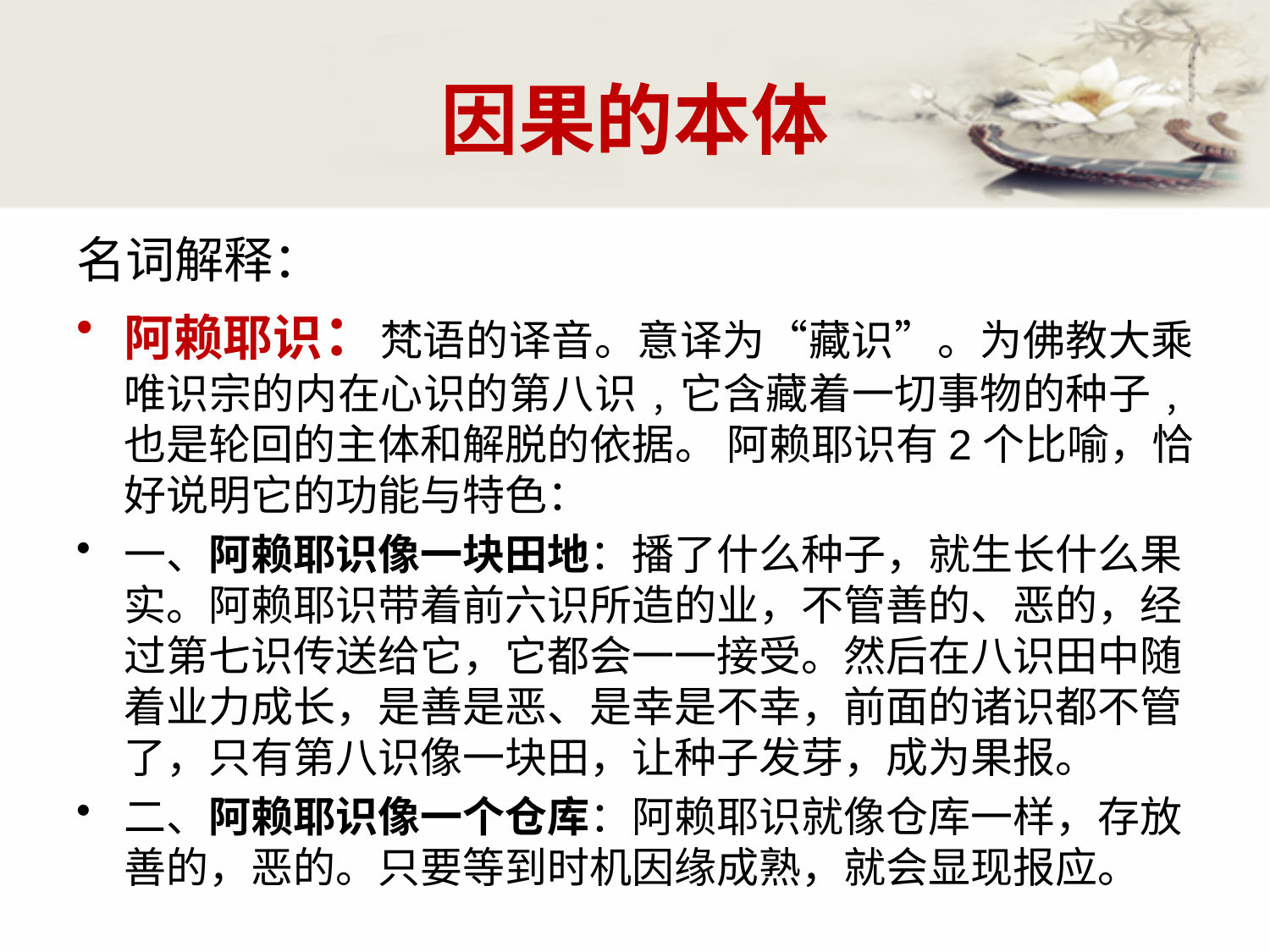

# 因果的本体
名词解释：
阿赖耶识：梵语的译音。意译为“藏识”。为佛教大乘唯识宗的内在心识的第八识﹐它含藏着一切事物的种子﹐也是轮回的主体和解脱的依据。 阿赖耶识有2个比喻，恰好说明它的功能与特色：
一、阿赖耶识像一块田地：播了什么种子，就生长什么果实。阿赖耶识带着前六识所造的业，不管善的、恶的，经过第七识传送给它，它都会一一接受。然后在八识田中随着业力成长，是善是恶、是幸是不幸，前面的诸识都不管了，只有第八识像一块田，让种子发芽，成为果报。
二、阿赖耶识像一个仓库：阿赖耶识就像仓库一样，存放善的，恶的。只要等到时机因缘成熟，就会显现报应。